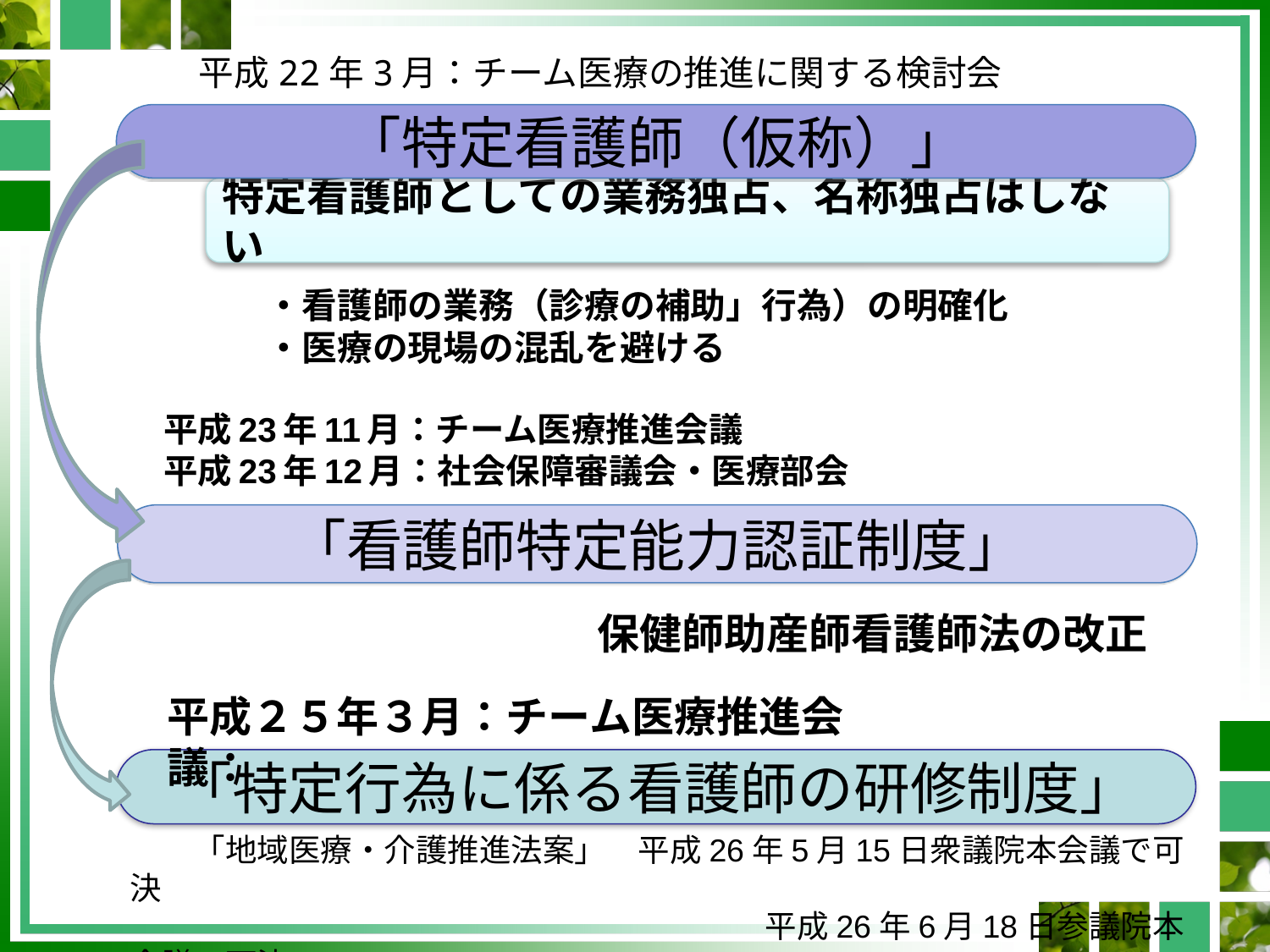

平成22年3月：チーム医療の推進に関する検討会
「特定看護師（仮称）」

特定看護師としての業務独占、名称独占はしない
・看護師の業務（診療の補助」行為）の明確化
・医療の現場の混乱を避ける
# 平成23年11月：チーム医療推進会議 平成23年12月：社会保障審議会・医療部会
「看護師特定能力認証制度」

保健師助産師看護師法の改正
平成２５年３月：チーム医療推進会議：
「特定行為に係る看護師の研修制度」
　　「地域医療・介護推進法案」　平成26年5月15日衆議院本会議で可決
　　　　　　　　　　　　　　　　　　　　平成26年6月18日参議院本会議で可決